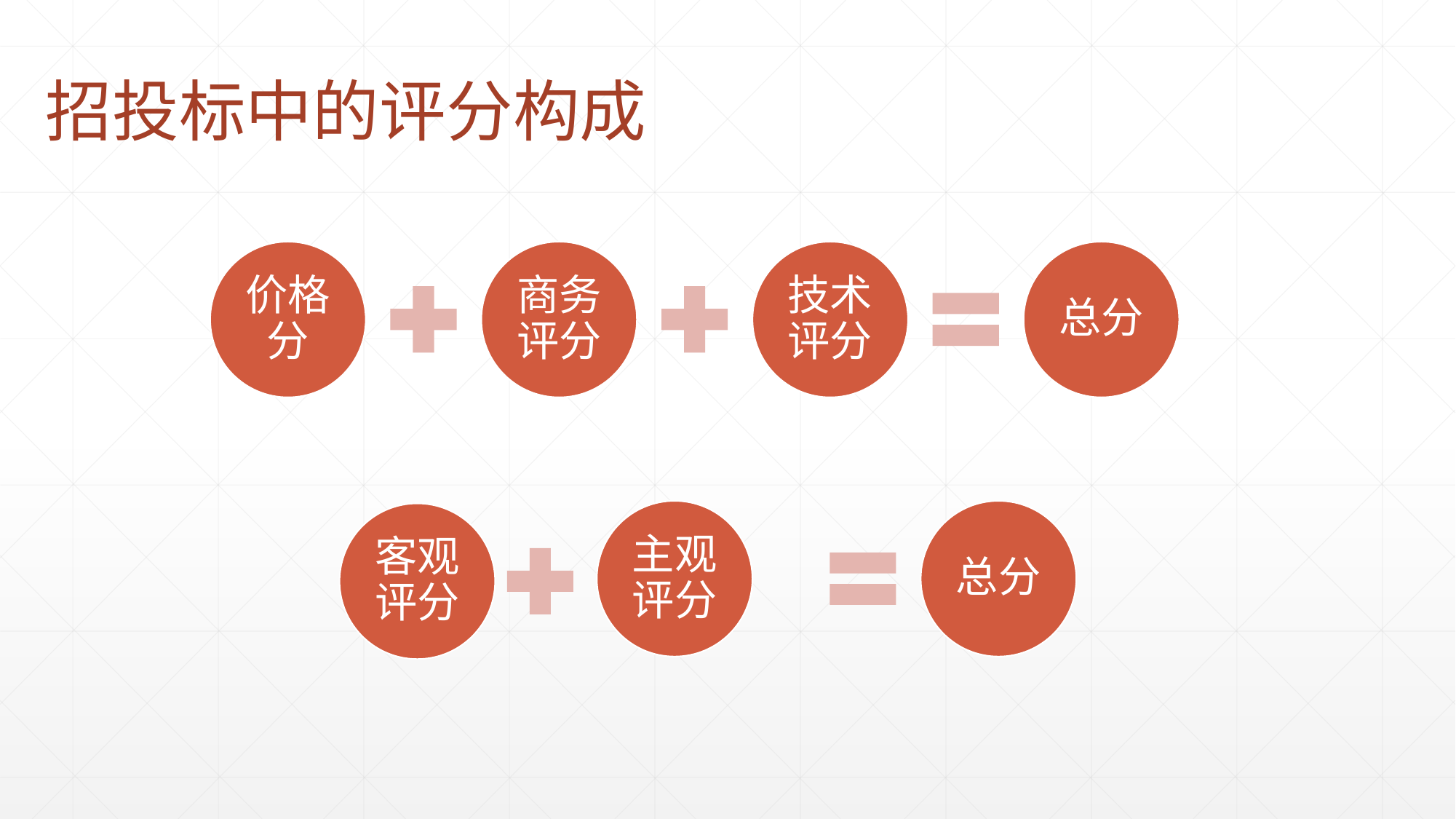

招投标中的评分构成
价格分
商务评分
技术评分
总分

主观评分
总分
客观评分